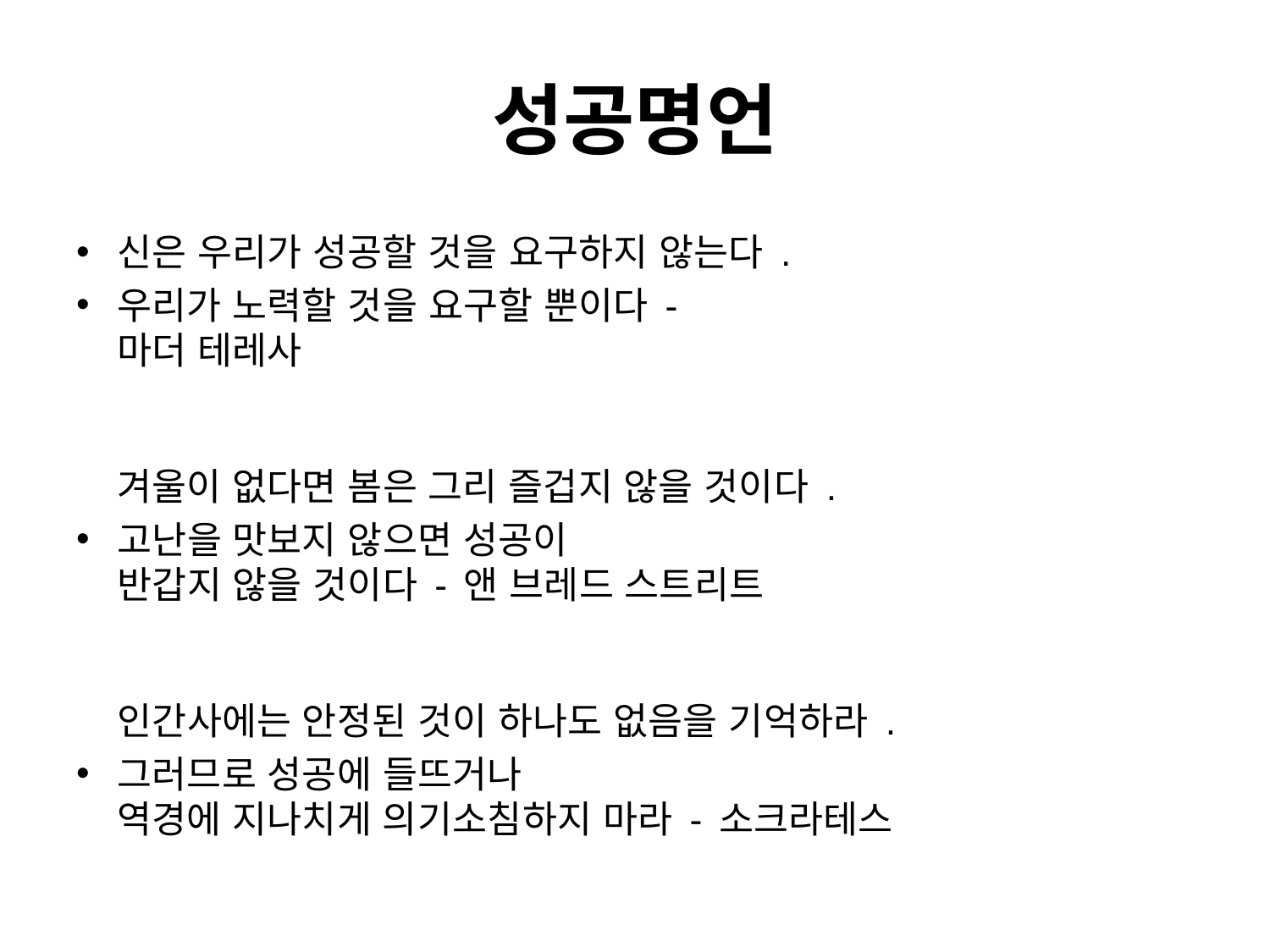

# 성공명언
신은 우리가 성공할 것을 요구하지 않는다 .
우리가 노력할 것을 요구할 뿐이다 -
마더 테레사
겨울이 없다면 봄은 그리 즐겁지 않을 것이다 .
고난을 맛보지 않으면 성공이
반갑지 않을 것이다 - 앤 브레드 스트리트
인간사에는 안정된 것이 하나도 없음을 기억하라 .
그러므로 성공에 들뜨거나
역경에 지나치게 의기소침하지 마라 - 소크라테스